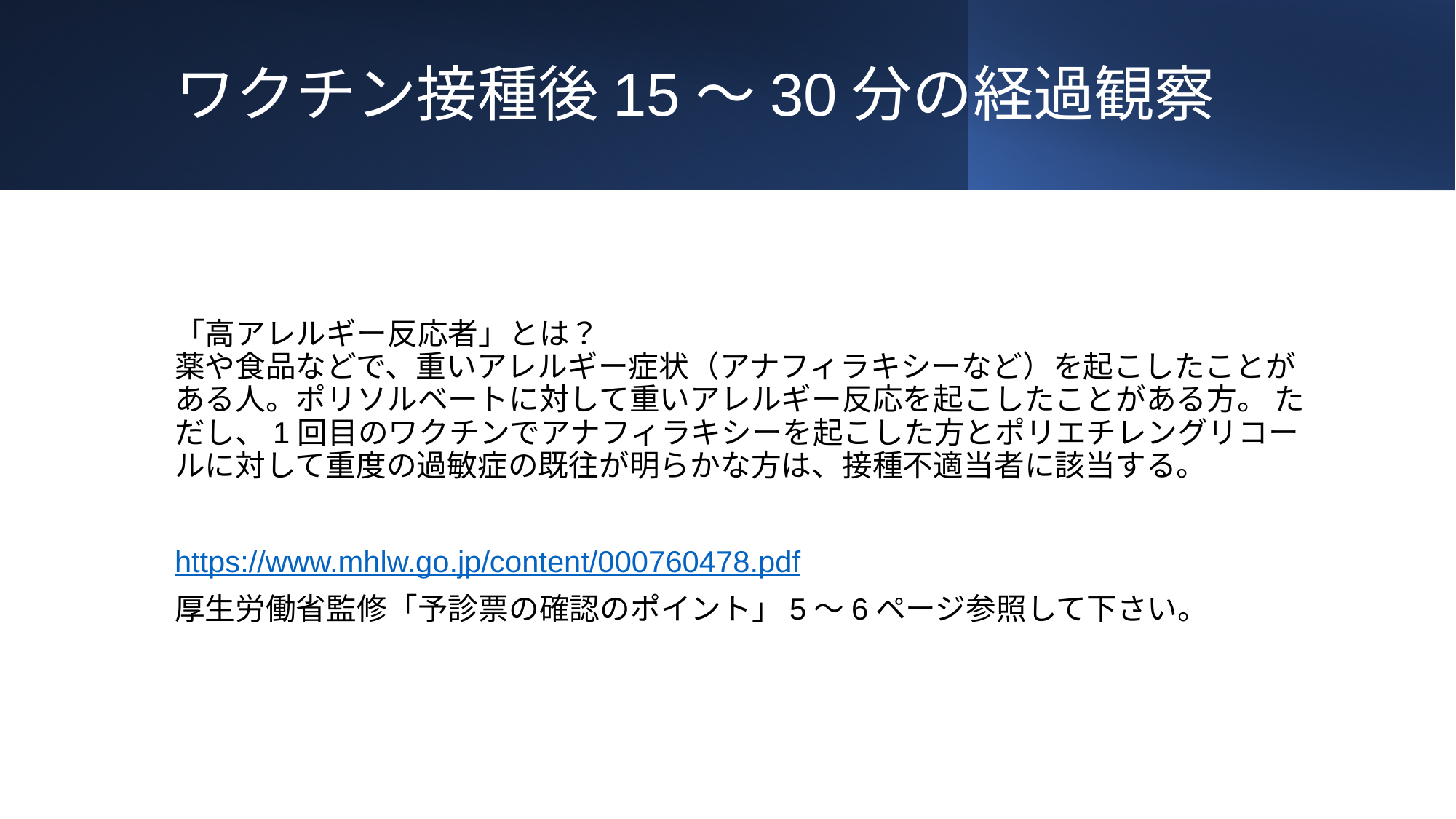

# ワクチン接種後15〜30分の経過観察
「高アレルギー反応者」とは？
薬や食品などで、重いアレルギー症状（アナフィラキシーなど）を起こしたことがある人。ポリソルベートに対して重いアレルギー反応を起こしたことがある方。 ただし、1回目のワクチンでアナフィラキシーを起こした方とポリエチレングリコールに対して重度の過敏症の既往が明らかな方は、接種不適当者に該当する。

https://www.mhlw.go.jp/content/000760478.pdf
厚生労働省監修「予診票の確認のポイント」5〜6ページ参照して下さい。